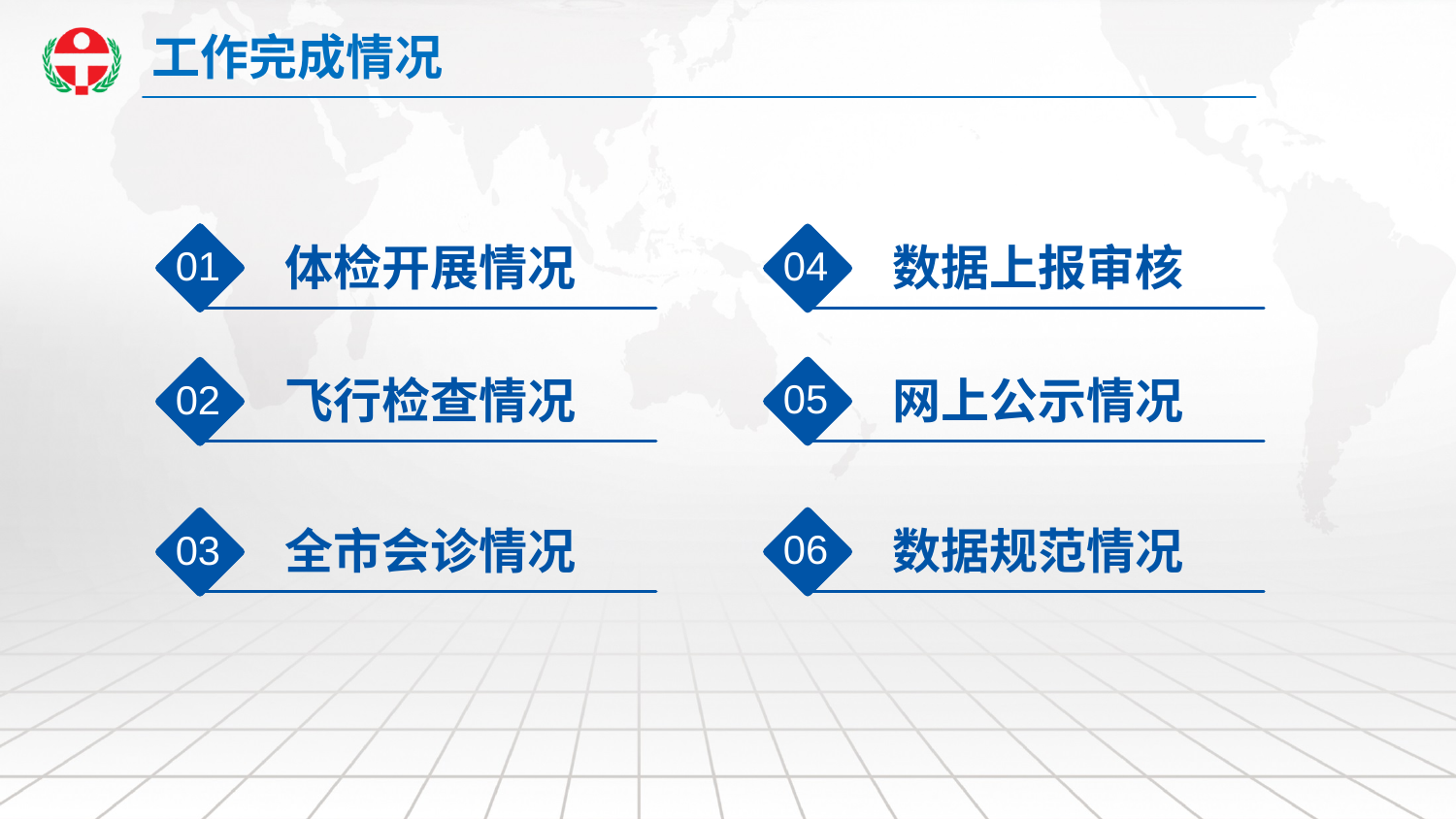

工作完成情况

01
体检开展情况

04
数据上报审核

05
网上公示情况

02
飞行检查情况

06
数据规范情况

03
全市会诊情况